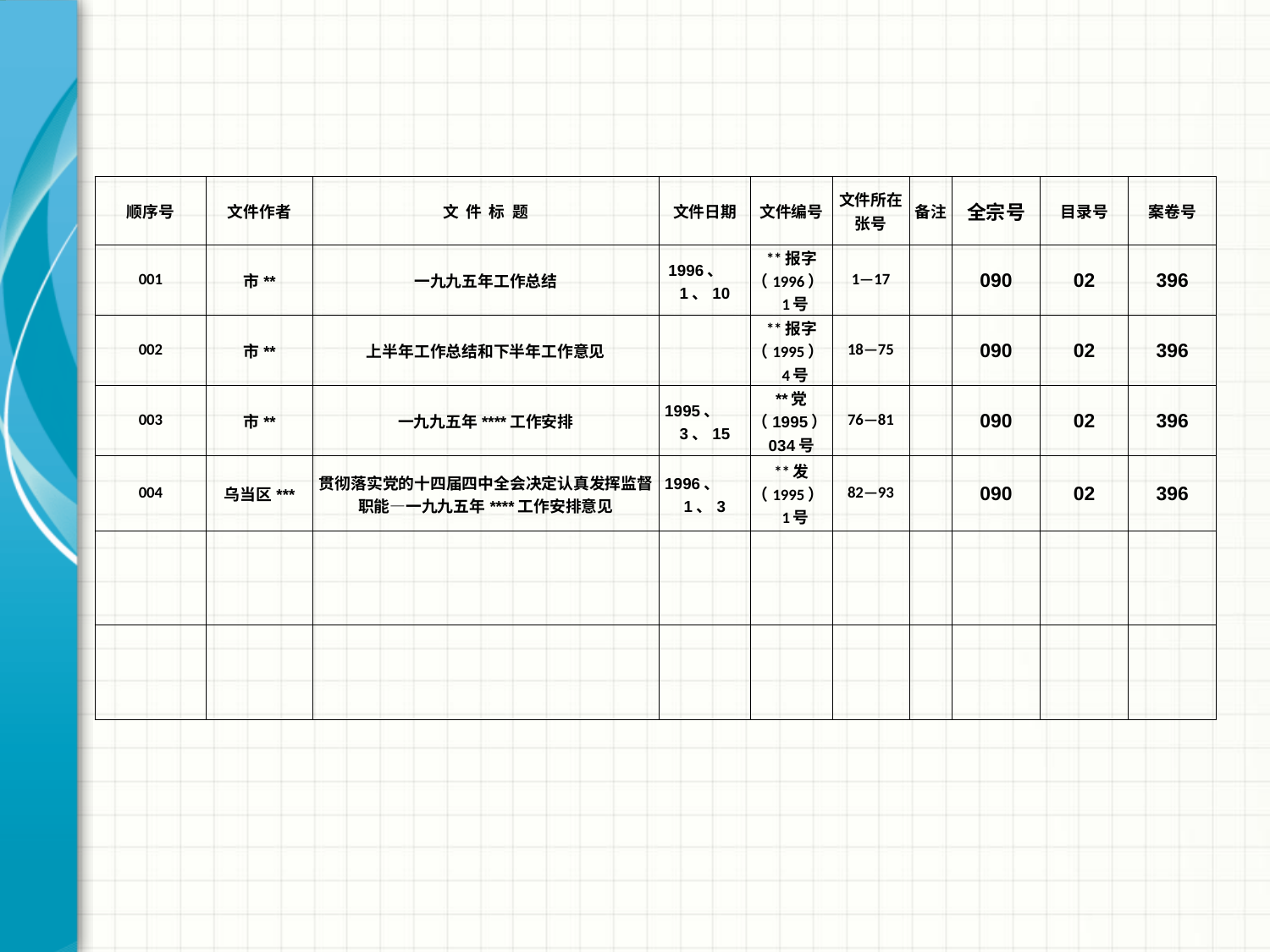

| 顺序号 | 文件作者 | 文 件 标 题 | 文件日期 | 文件编号 | 文件所在张号 | 备注 | 全宗号 | 目录号 | 案卷号 |
| --- | --- | --- | --- | --- | --- | --- | --- | --- | --- |
| 001 | 市\*\* | 一九九五年工作总结 | 1996、 1、10 | \*\*报字（1996） 1号 | 1—17 |  | 090 | 02 | 396 |
| 002 | 市\*\* | 上半年工作总结和下半年工作意见 |  | \*\*报字（1995） 4号 | 18—75 |  | 090 | 02 | 396 |
| 003 | 市\*\* | 一九九五年\*\*\*\*工作安排 | 1995、 3、15 | \*\*党（1995）034号 | 76—81 |  | 090 | 02 | 396 |
| 004 | 乌当区\*\*\* | 贯彻落实党的十四届四中全会决定认真发挥监督职能—一九九五年\*\*\*\*工作安排意见 | 1996、 1、3 | \*\*发（1995） 1号 | 82—93 |  | 090 | 02 | 396 |
|  |  |  |  |  |  |  |  |  |  |
|  |  |  |  |  |  |  |  |  |  |